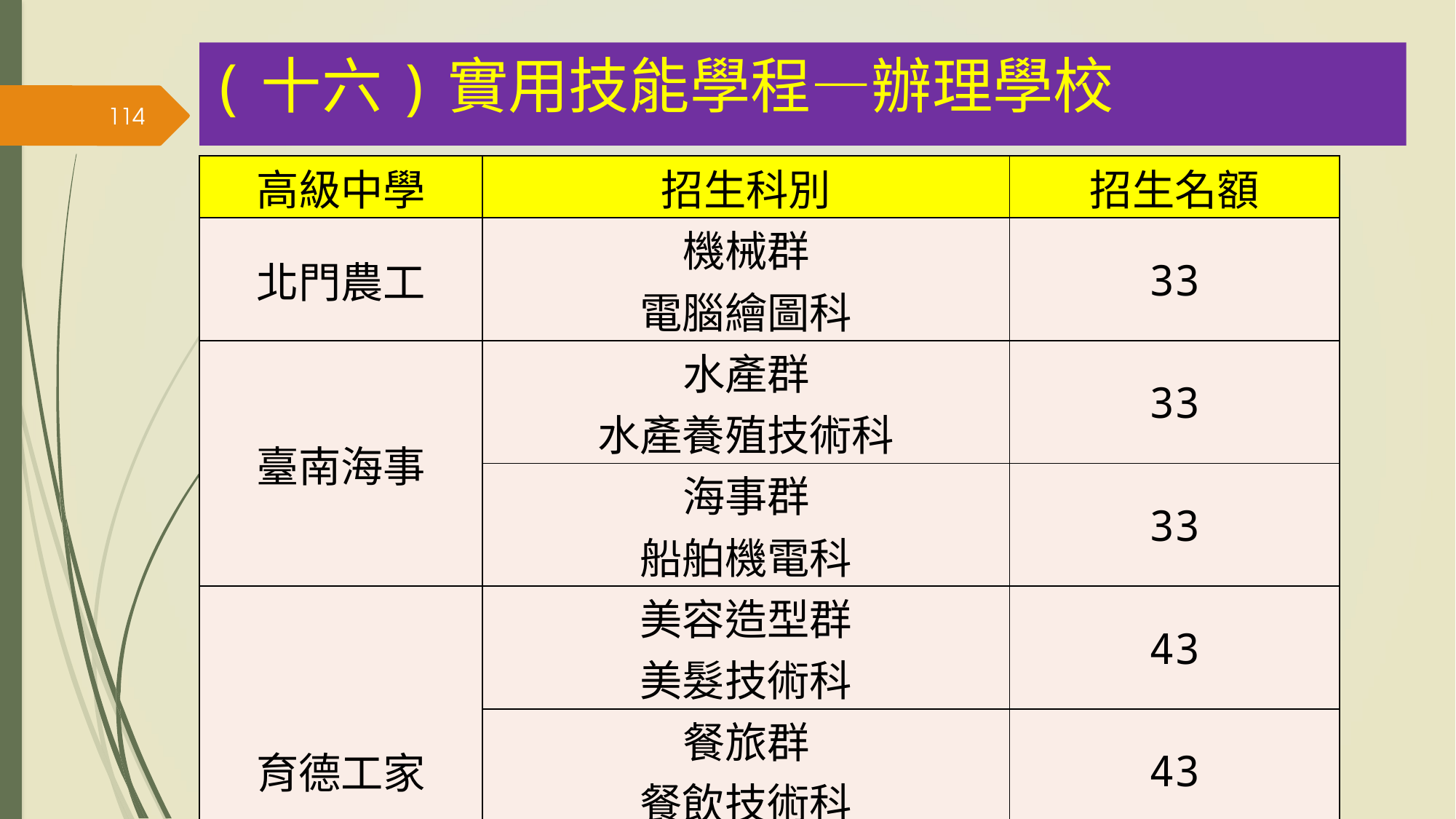

(十六)實用技能學程—辦理學校
114
| 高級中學 | 招生科別 | 招生名額 |
| --- | --- | --- |
| 北門農工 | 機械群 電腦繪圖科 | 33 |
| 臺南海事 | 水產群 水產養殖技術科 | 33 |
|  | 海事群 船舶機電科 | 33 |
| 育德工家 | 美容造型群 美髮技術科 | 43 |
|  | 餐旅群 餐飲技術科 | 43 |
|  | 設計群 多媒體技術科 | 43 |